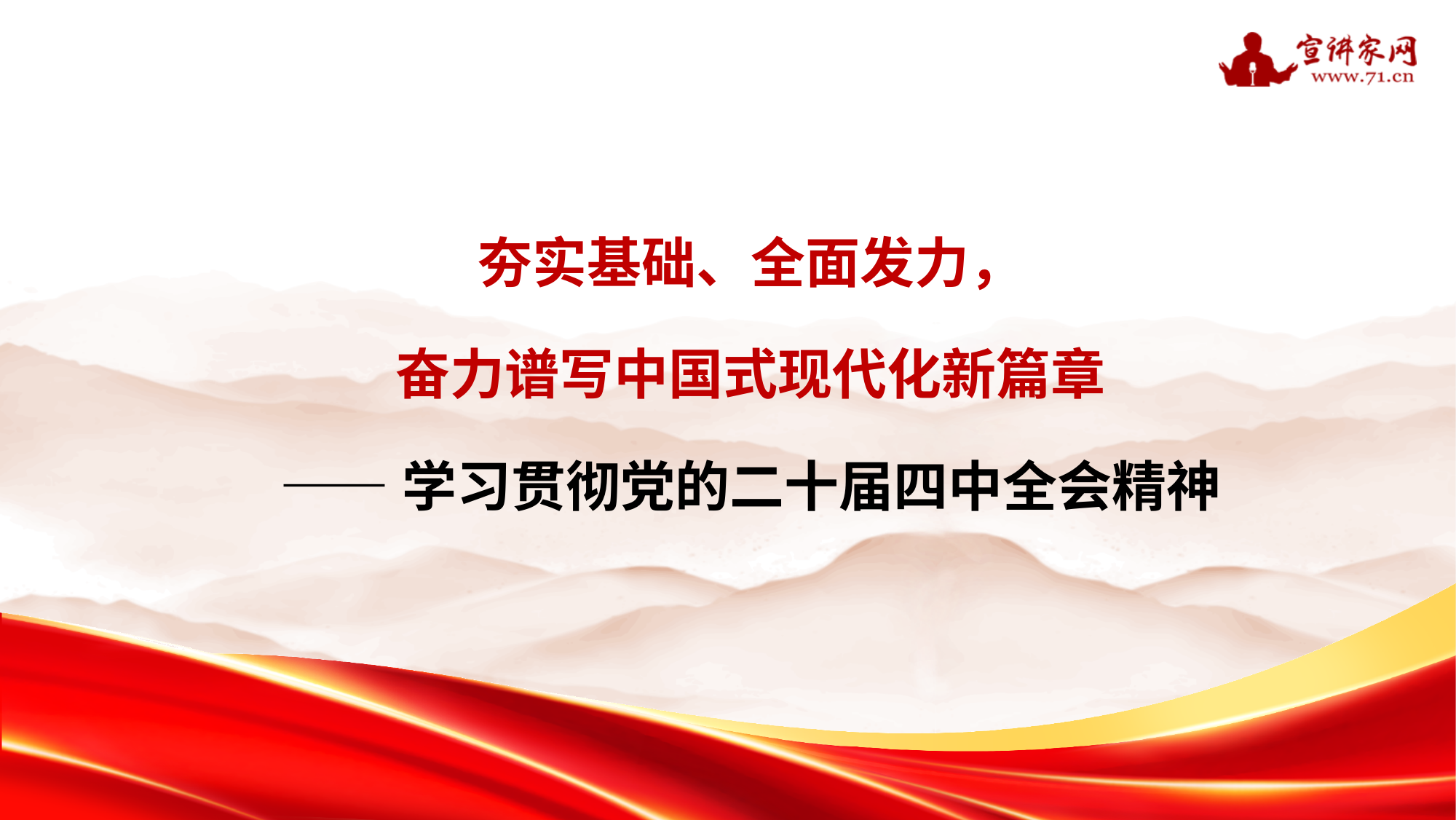

夯实基础、全面发力，
奋力谱写中国式现代化新篇章
——学习贯彻党的二十届四中全会精神